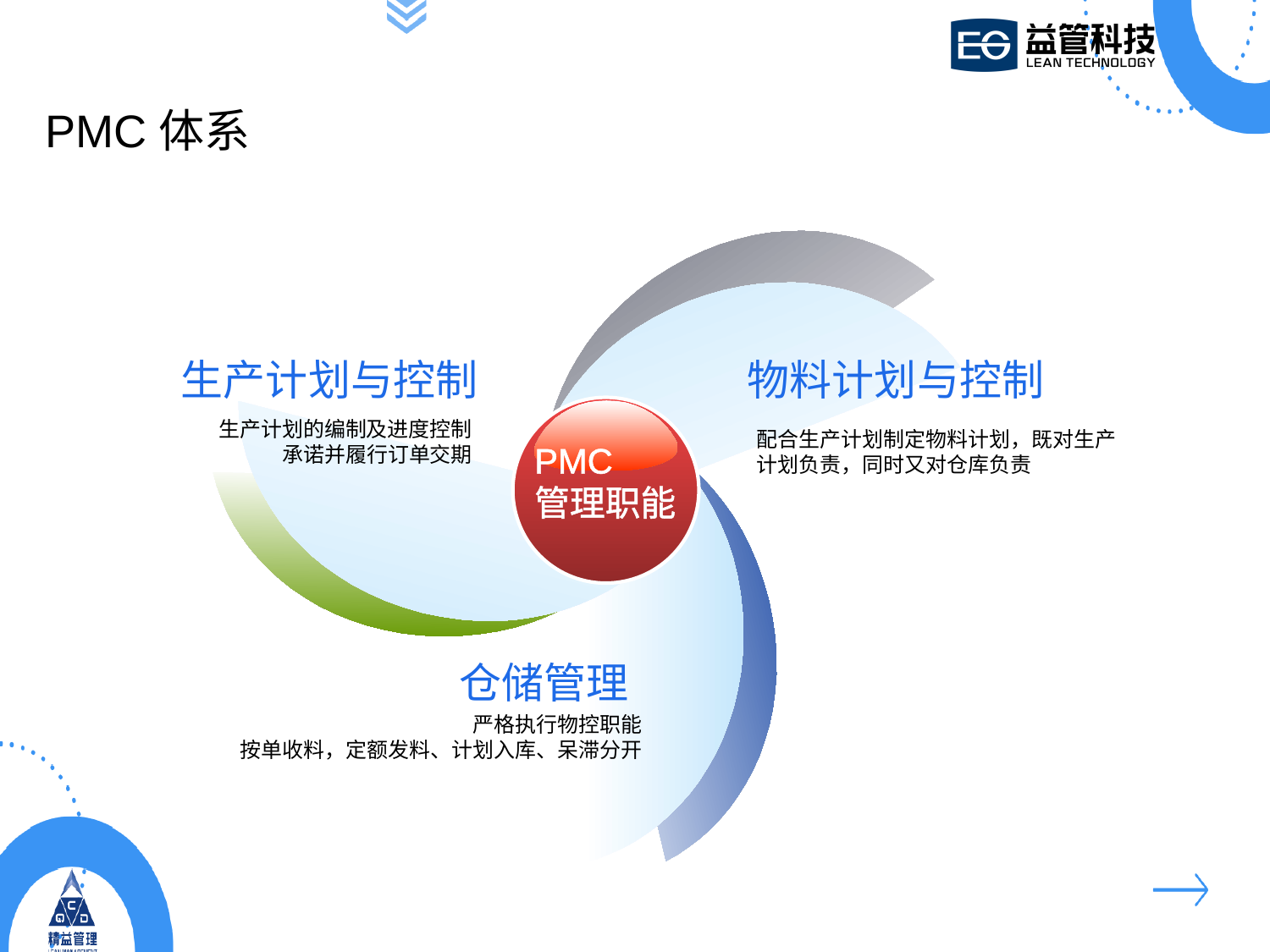

PMC体系

生产计划与控制
物料计划与控制

生产计划的编制及进度控制
承诺并履行订单交期
配合生产计划制定物料计划，既对生产计划负责，同时又对仓库负责
PMC
管理职能
仓储管理
严格执行物控职能
按单收料，定额发料、计划入库、呆滞分开